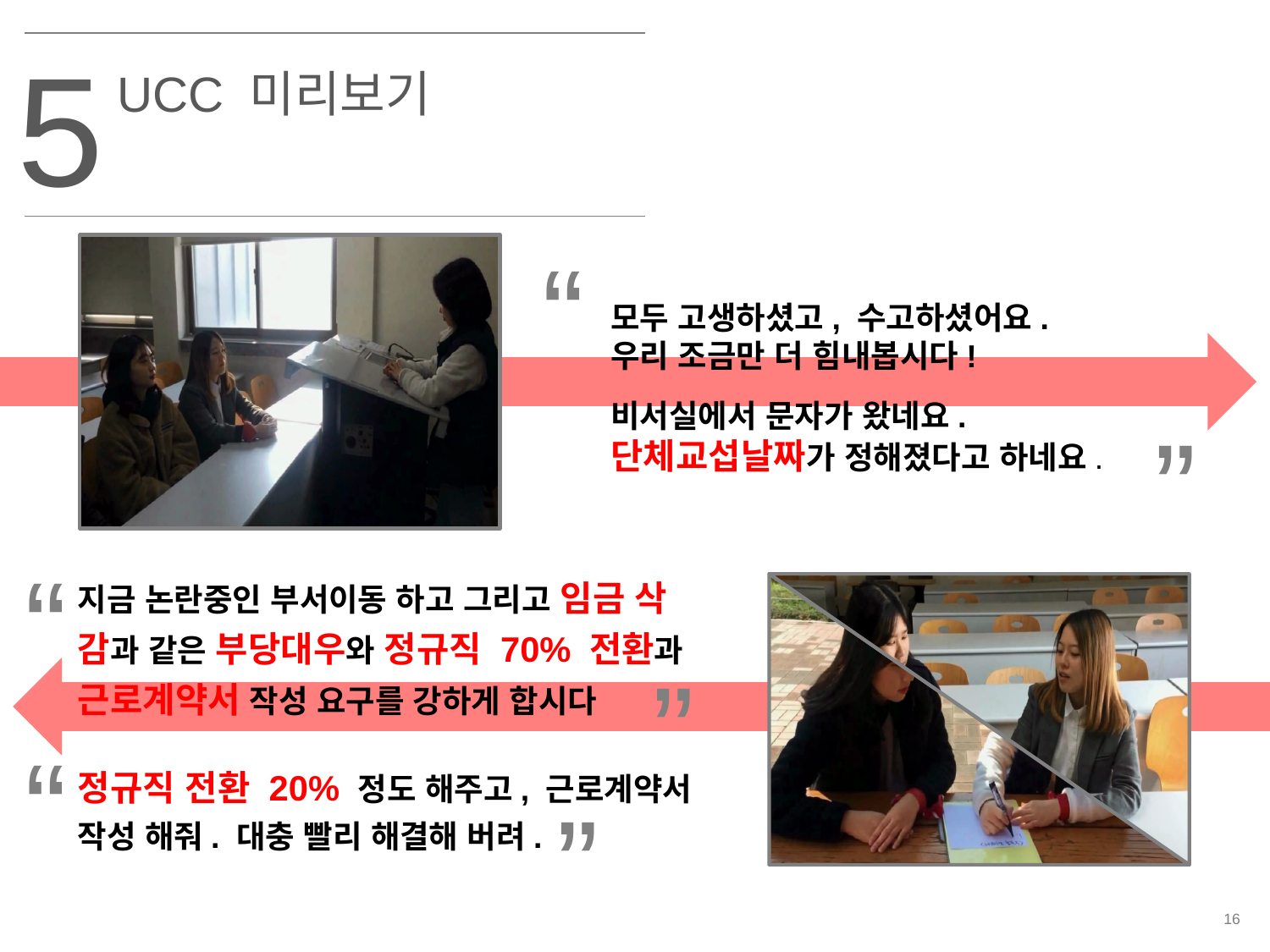

5
UCC 미리보기
“
모두 고생하셨고, 수고하셨어요.
우리 조금만 더 힘내봅시다!

비서실에서 문자가 왔네요.
단체교섭날짜가 정해졌다고 하네요.
”

“
지금 논란중인 부서이동 하고 그리고 임금 삭

감과 같은 부당대우와 정규직 70% 전환과

근로계약서 작성 요구를 강하게 합시다

”
“
정규직 전환 20% 정도 해주고, 근로계약서

작성 해줘. 대충 빨리 해결해 버려.
”